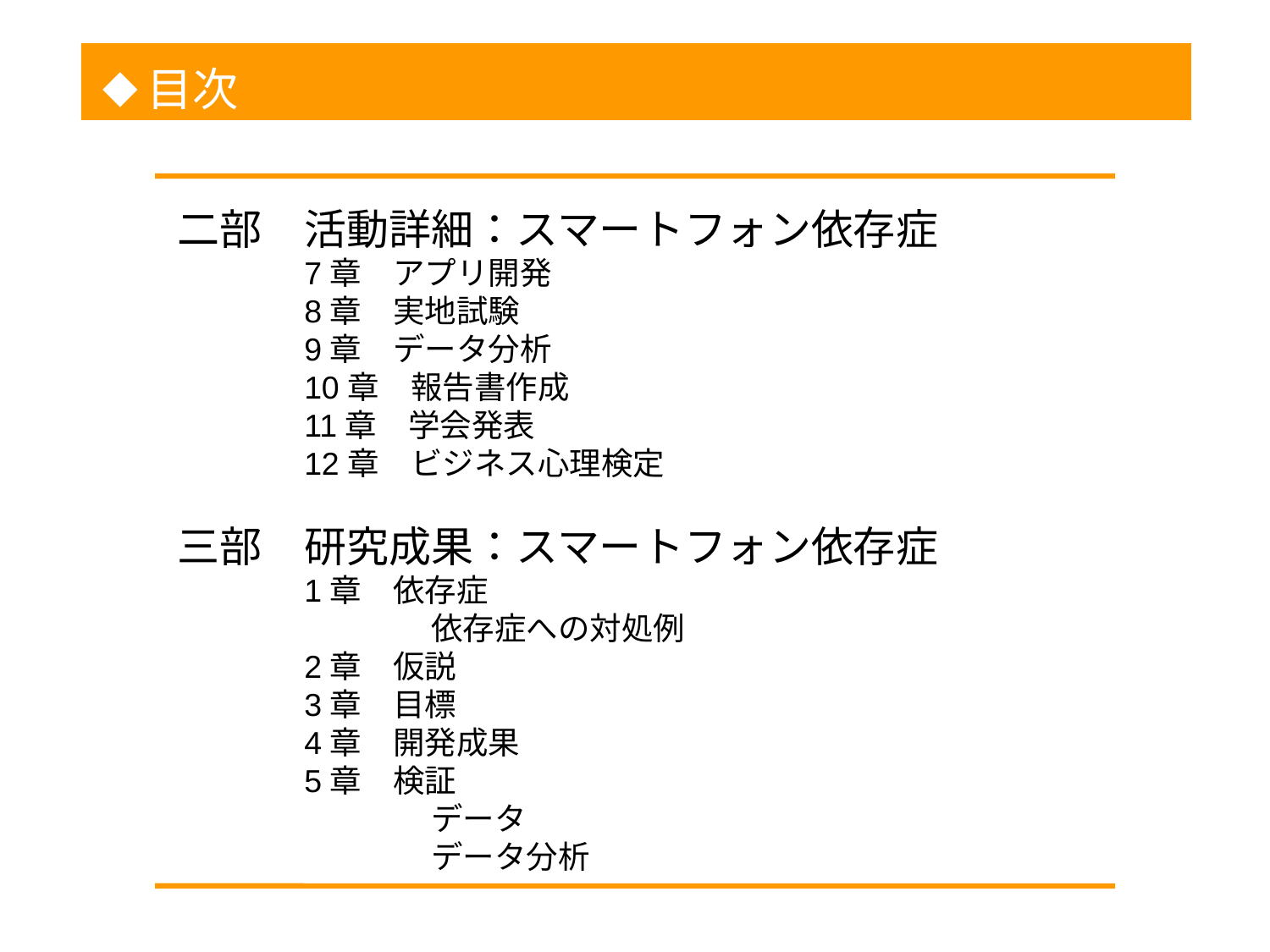

◆
目次

二部　活動詳細：スマートフォン依存症
	7章　アプリ開発
	8章　実地試験
	9章　データ分析
	10章　報告書作成
	11章　学会発表
	12章　ビジネス心理検定

三部　研究成果：スマートフォン依存症
	1章　依存症
		依存症への対処例
	2章　仮説
	3章　目標
	4章　開発成果
	5章　検証
		データ
		データ分析